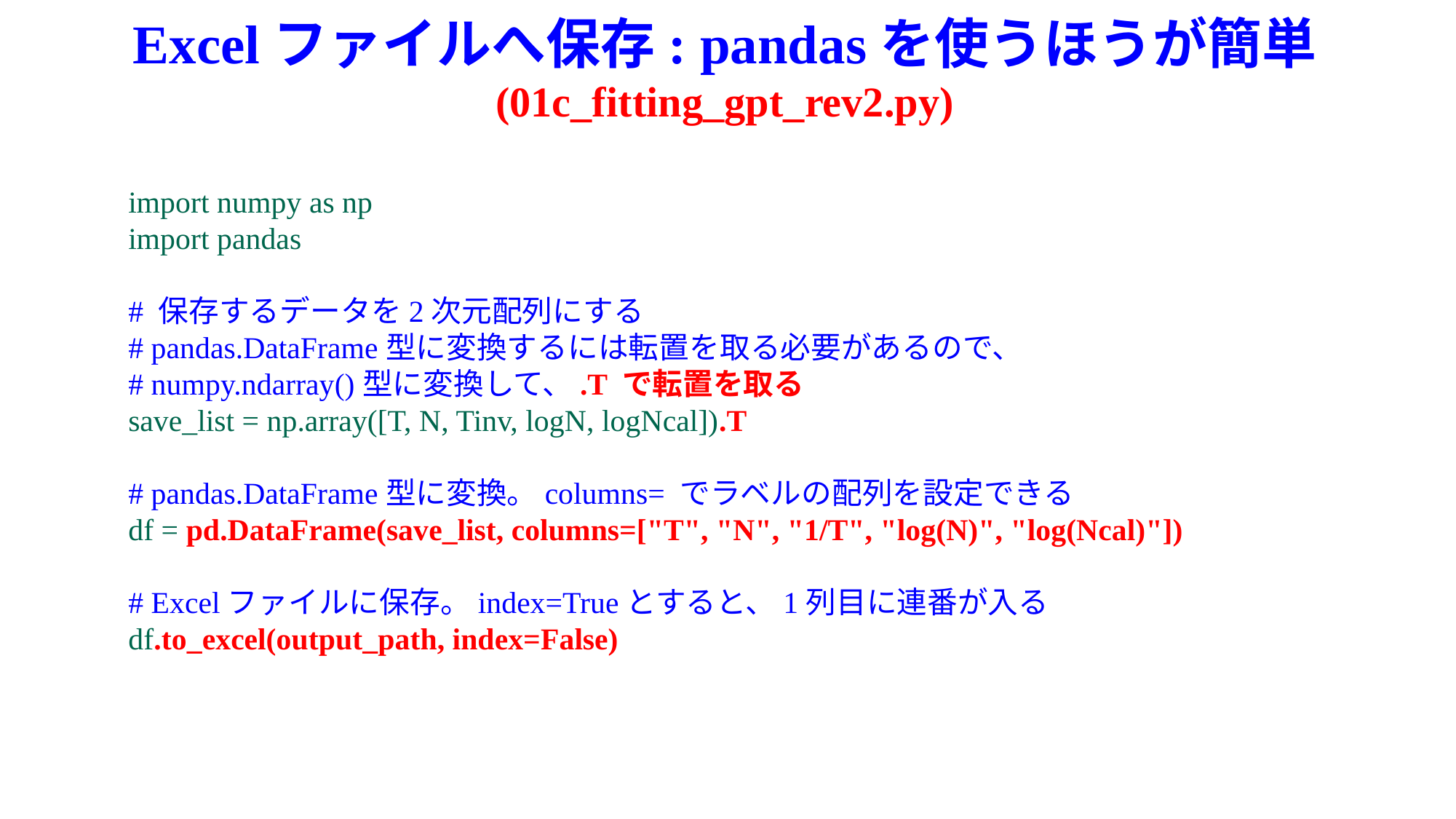

# Excelファイルへ保存: pandasを使うほうが簡単 (01c_fitting_gpt_rev2.py)
import numpy as np
import pandas

# 保存するデータを2次元配列にする
# pandas.DataFrame型に変換するには転置を取る必要があるので、
# numpy.ndarray()型に変換して、.T で転置を取る
save_list = np.array([T, N, Tinv, logN, logNcal]).T

# pandas.DataFrame型に変換。columns= でラベルの配列を設定できる
df = pd.DataFrame(save_list, columns=["T", "N", "1/T", "log(N)", "log(Ncal)"])

# Excelファイルに保存。index=Trueとすると、1列目に連番が入る
df.to_excel(output_path, index=False)